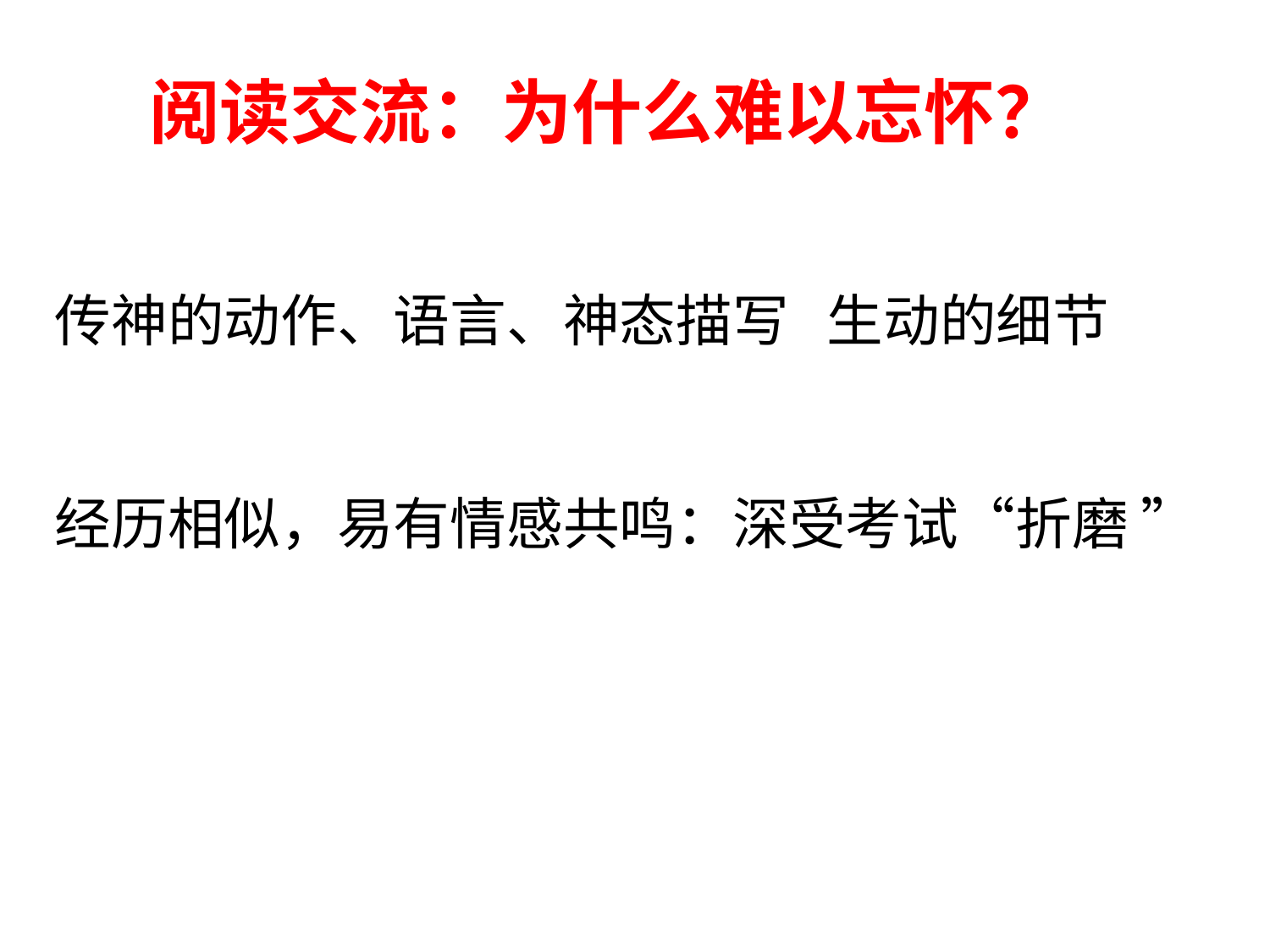

阅读交流：为什么难以忘怀？

传神的动作、语言、神态描写   生动的细节

经历相似，易有情感共鸣：深受考试“折磨 ”